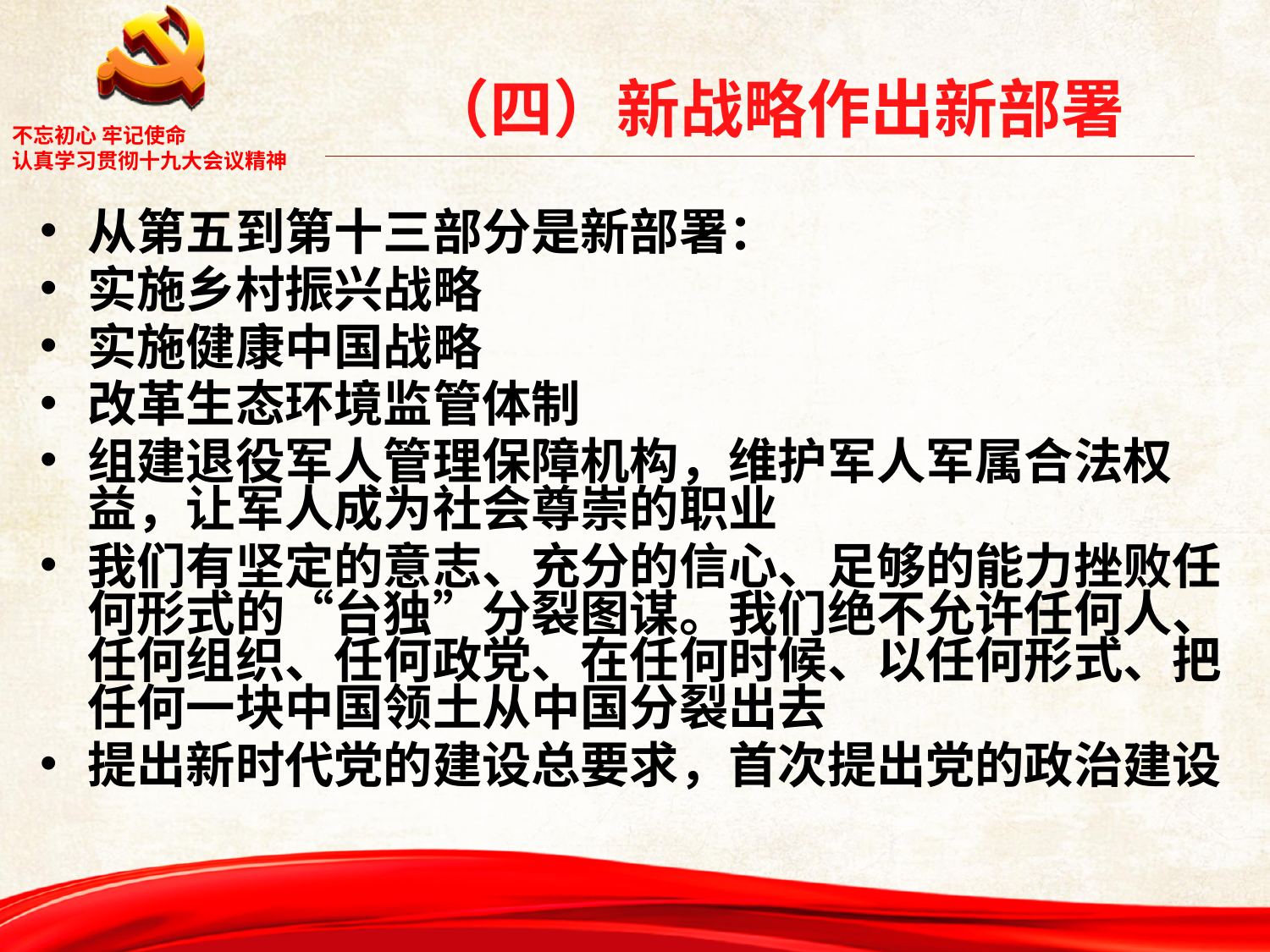

# （四）新战略作出新部署
从第五到第十三部分是新部署：
实施乡村振兴战略
实施健康中国战略
改革生态环境监管体制
组建退役军人管理保障机构，维护军人军属合法权益，让军人成为社会尊崇的职业
我们有坚定的意志、充分的信心、足够的能力挫败任何形式的“台独”分裂图谋。我们绝不允许任何人、任何组织、任何政党、在任何时候、以任何形式、把任何一块中国领土从中国分裂出去
提出新时代党的建设总要求，首次提出党的政治建设
43